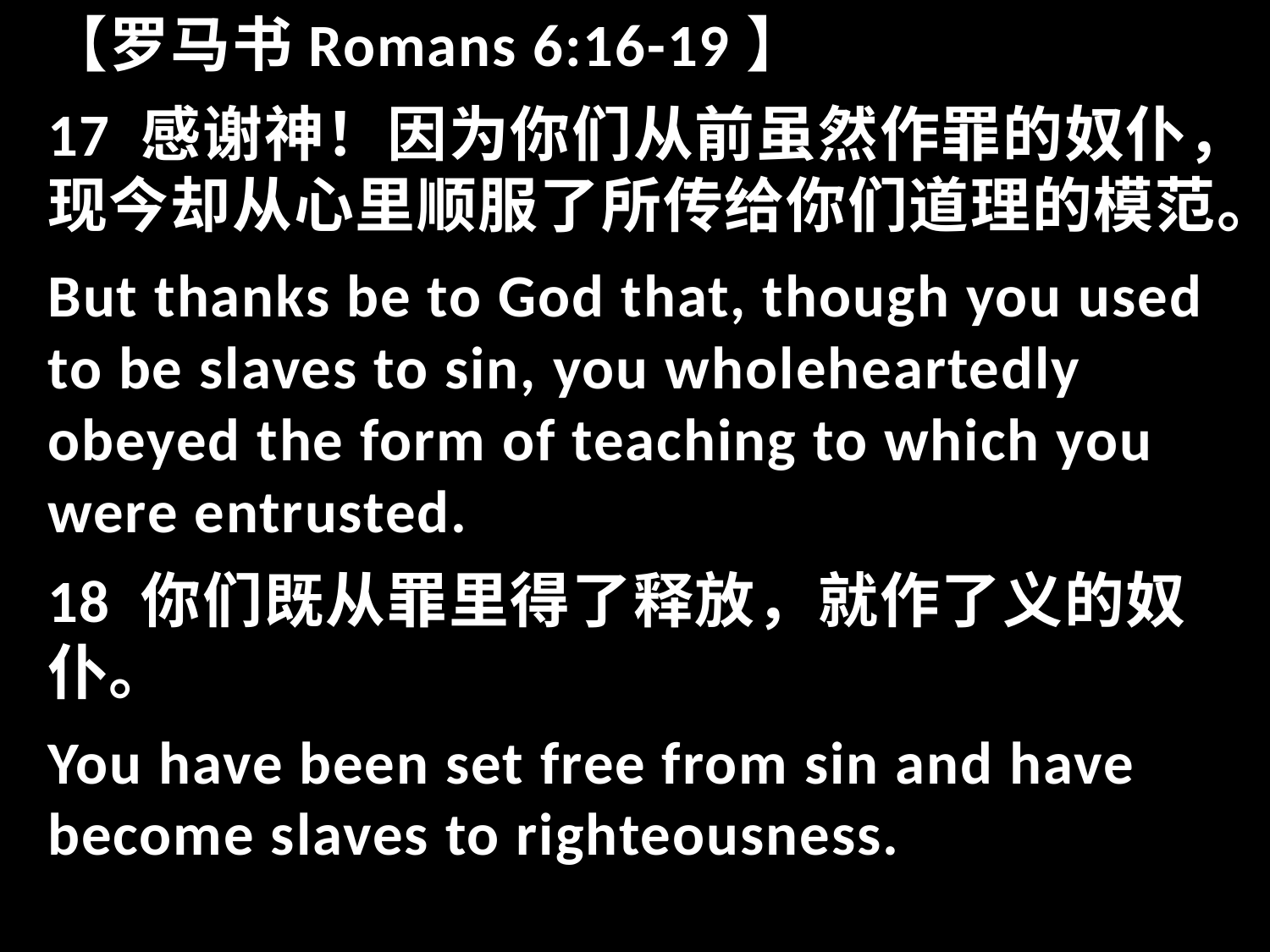

【罗马书Romans 6:16-19】
17 感谢神！因为你们从前虽然作罪的奴仆，现今却从心里顺服了所传给你们道理的模范。
But thanks be to God that, though you used to be slaves to sin, you wholeheartedly obeyed the form of teaching to which you were entrusted.
18 你们既从罪里得了释放，就作了义的奴仆。
You have been set free from sin and have become slaves to righteousness.